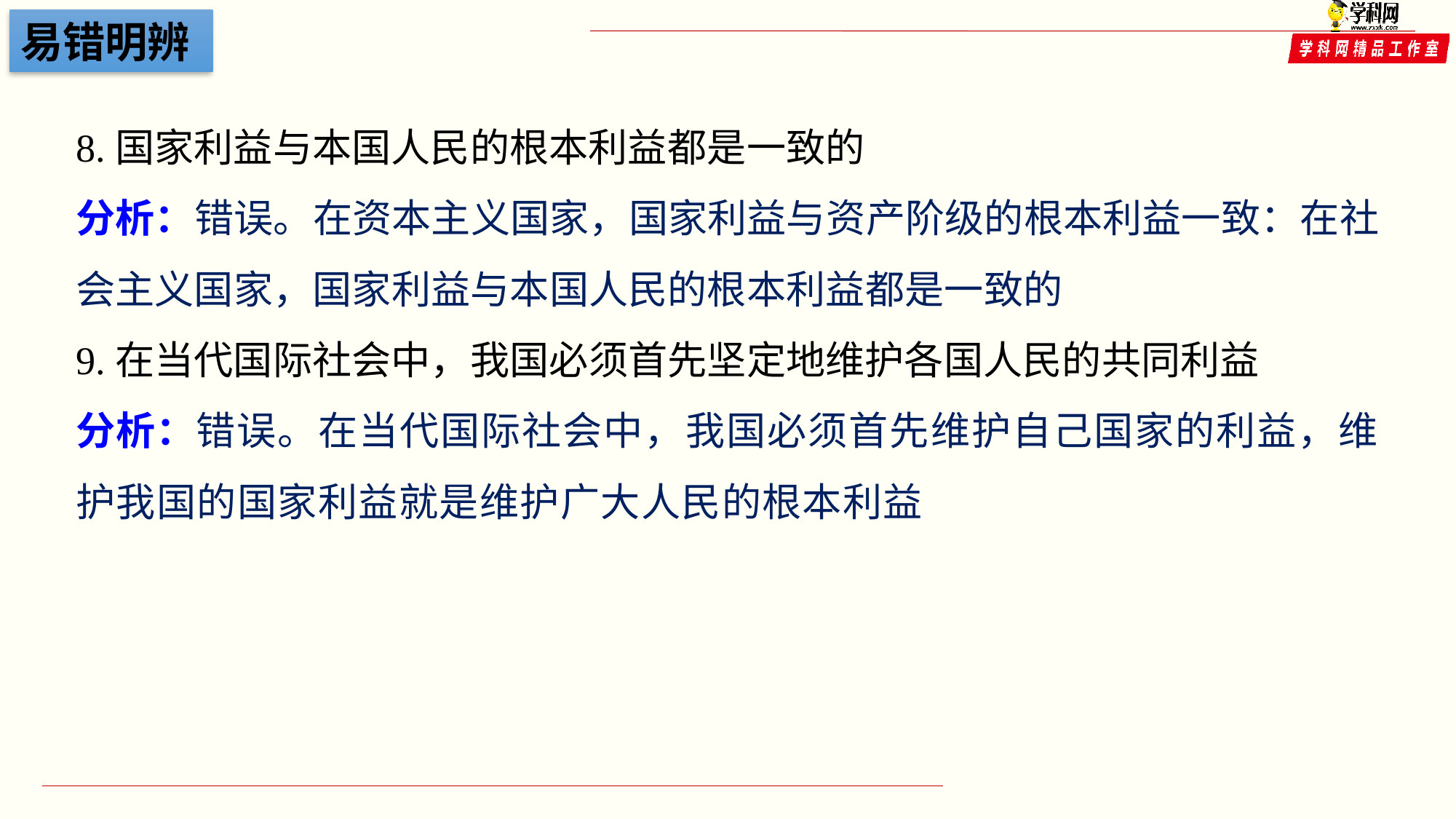

易错明辨
8.国家利益与本国人民的根本利益都是一致的
分析：错误。在资本主义国家，国家利益与资产阶级的根本利益一致：在社会主义国家，国家利益与本国人民的根本利益都是一致的
9.在当代国际社会中，我国必须首先坚定地维护各国人民的共同利益
分析：错误。在当代国际社会中，我国必须首先维护自己国家的利益，维护我国的国家利益就是维护广大人民的根本利益